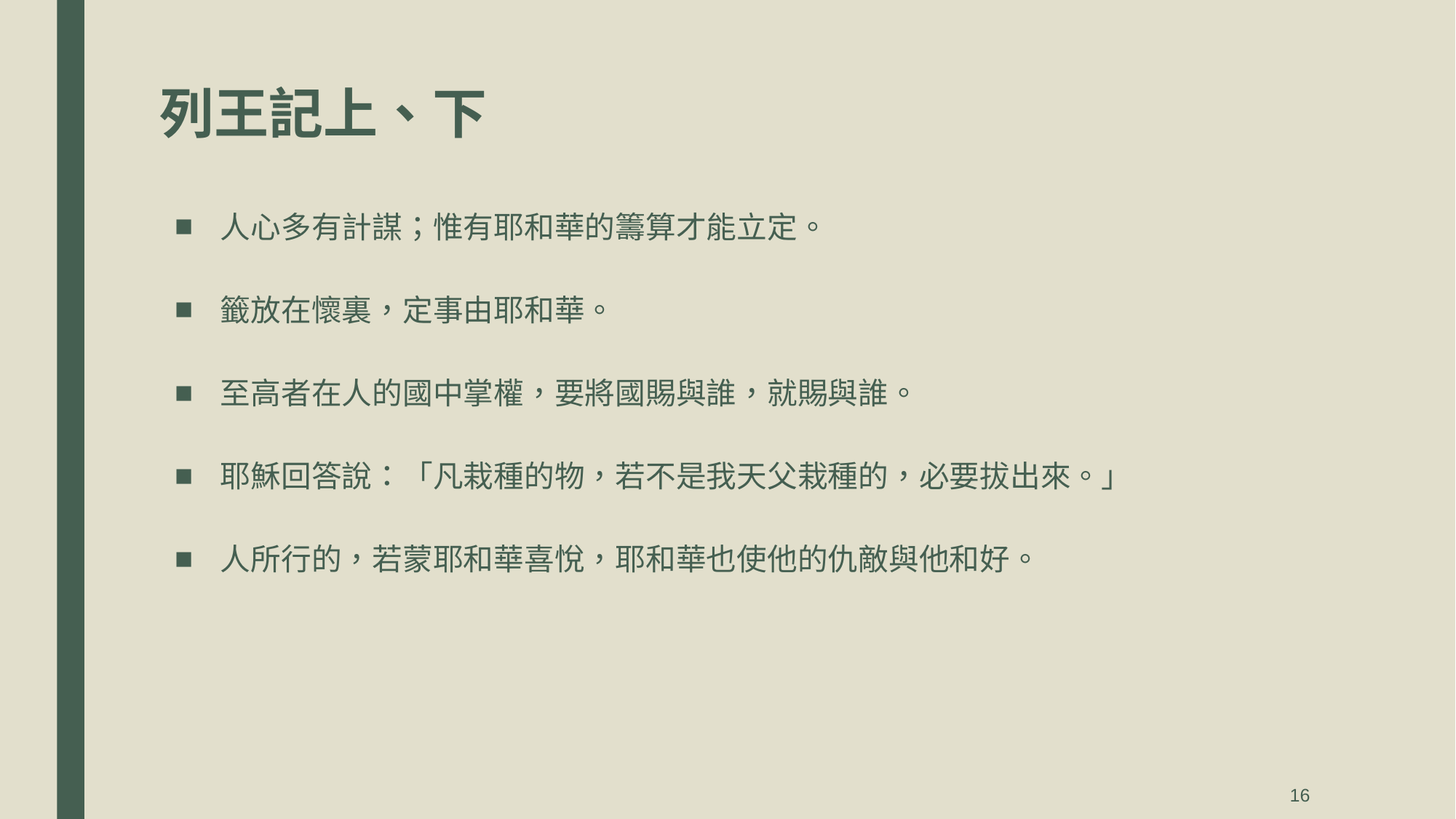

# 列王記上、下
人心多有計謀；惟有耶和華的籌算才能立定。箴19:21箴19:21)
籤放在懷裏，定事由耶和華。(箴16:33)
至高者在人的國中掌權，要將國賜與誰，就賜與誰。(但4:25)
耶穌回答說：「凡栽種的物，若不是我天父栽種的，必要拔出來。」(太15:13)
人所行的，若蒙耶和華喜悅，耶和華也使他的仇敵與他和好。(箴16:7)

16